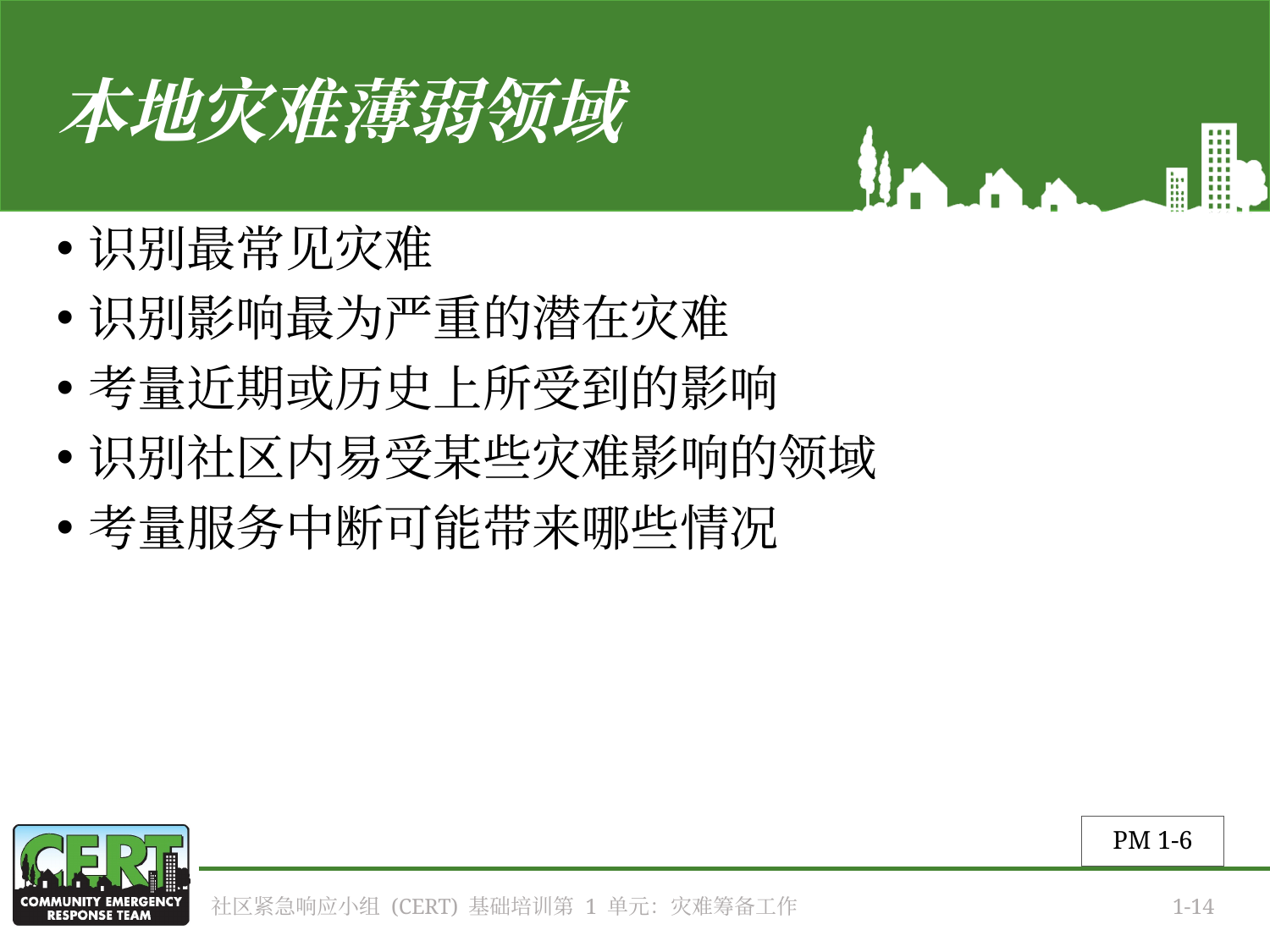

# 本地灾难薄弱领域
识别最常见灾难
识别影响最为严重的潜在灾难
考量近期或历史上所受到的影响
识别社区内易受某些灾难影响的领域
考量服务中断可能带来哪些情况
PM 1-6
社区紧急响应小组 (CERT) 基础培训第 1 单元：灾难筹备工作
1-14